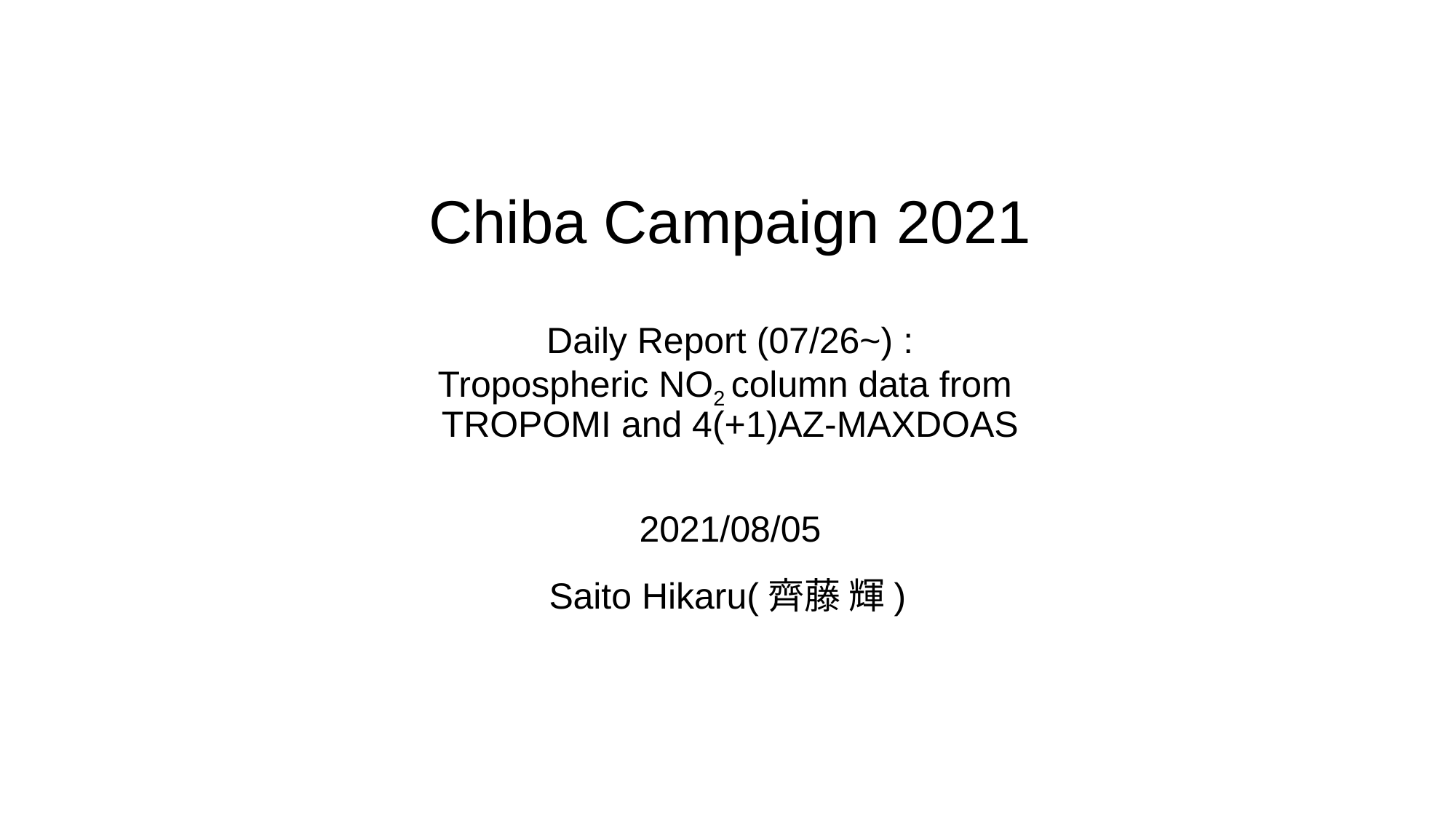

# Chiba Campaign 2021 Daily Report (07/26~) : Tropospheric NO2 column data from TROPOMI and 4(+1)AZ-MAXDOAS 2021/08/05
Saito Hikaru(齊藤 輝)